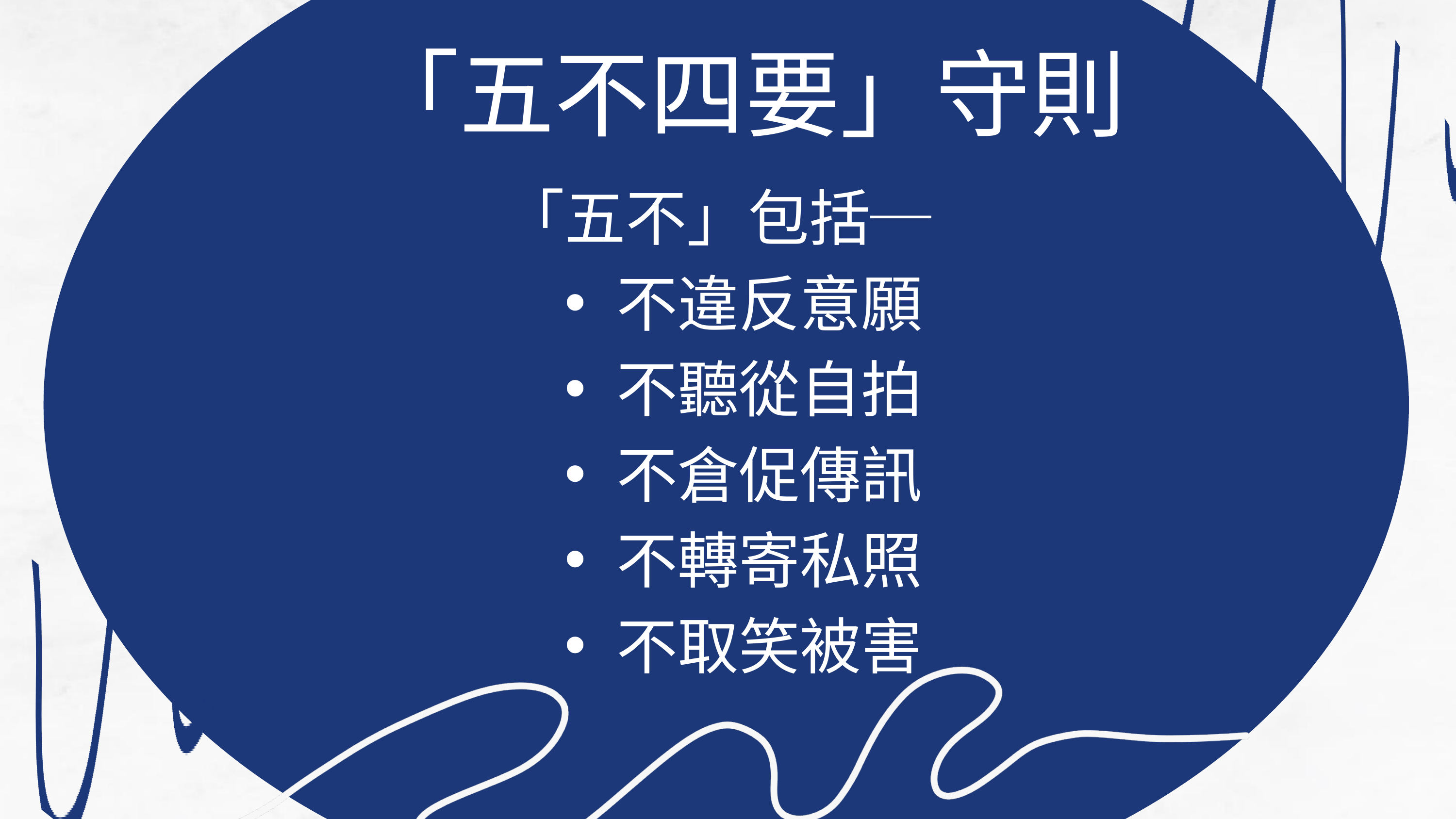

「五不四要」守則
「五不」包括─
不違反意願
不聽從自拍
不倉促傳訊
不轉寄私照
不取笑被害